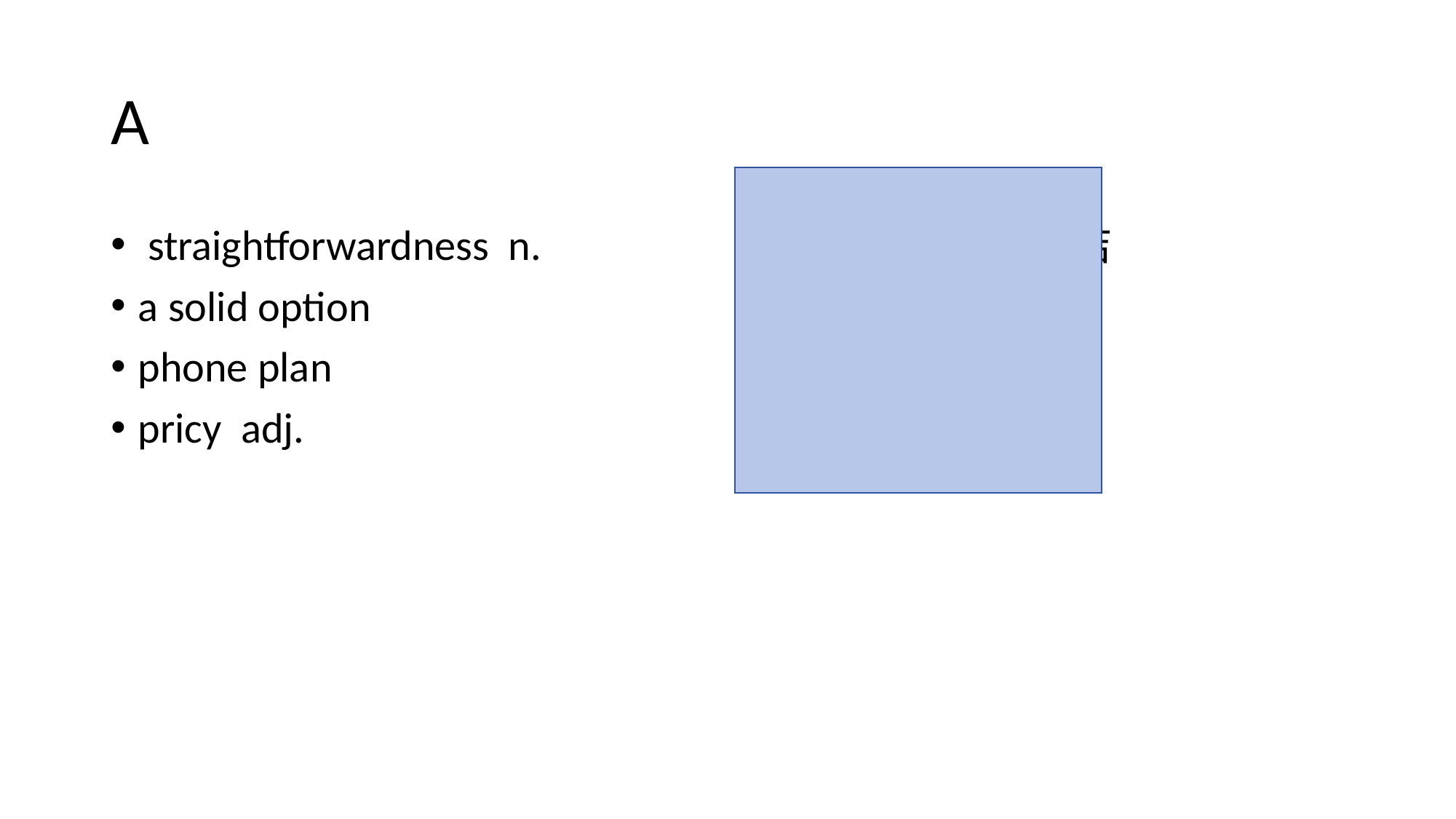

# A

 straightforwardness  n.                       直接，坦率，简洁
a solid option                                         一个可靠的选择
phone plan                                            手机套餐
pricy  adj.                                              昂贵的